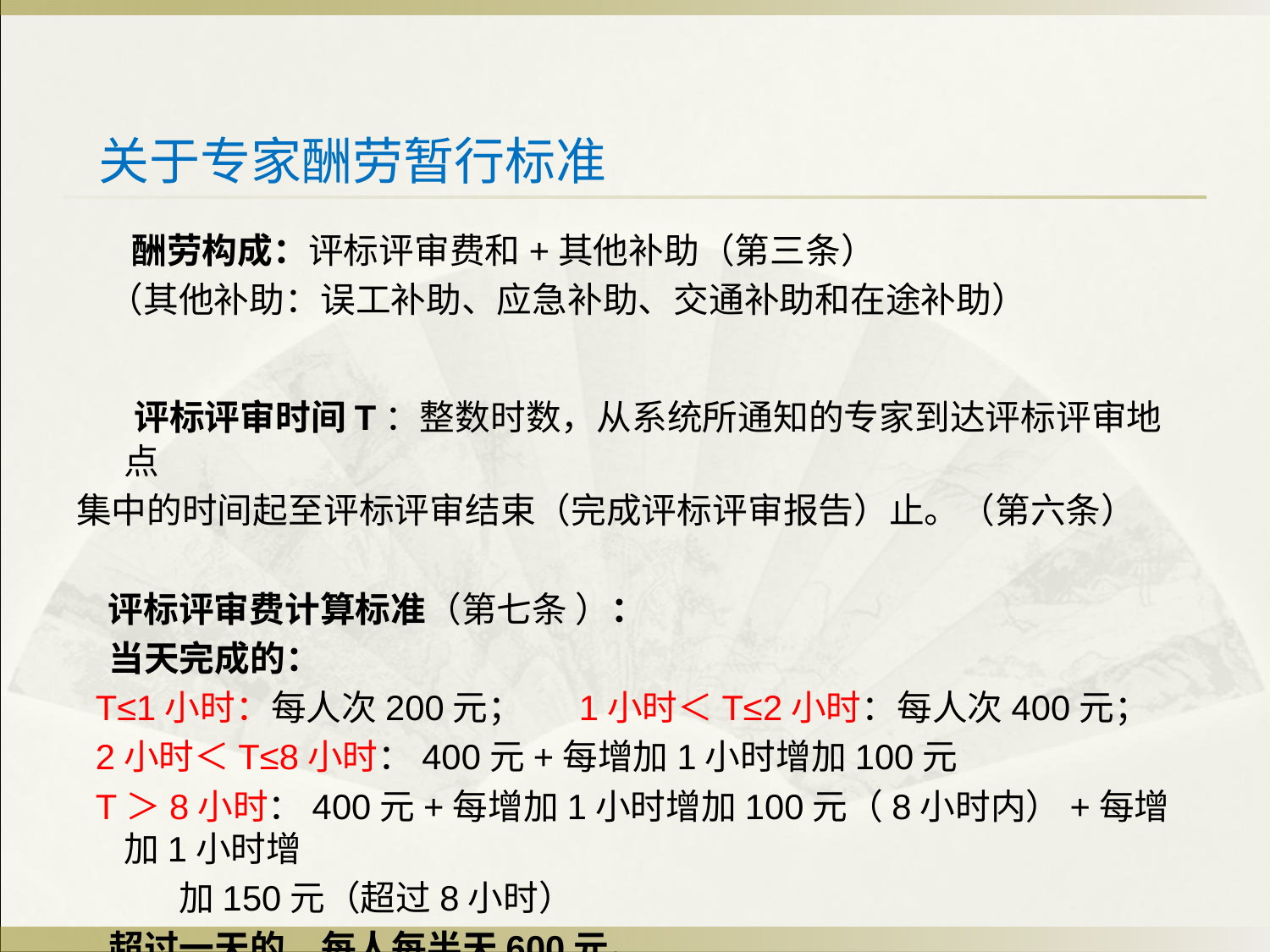

# 关于专家酬劳暂行标准
      酬劳构成：评标评审费和+其他补助（第三条）
   （其他补助：误工补助、应急补助、交通补助和在途补助）

     评标评审时间T：整数时数，从系统所通知的专家到达评标评审地点
集中的时间起至评标评审结束（完成评标评审报告）止。（第六条）

   评标评审费计算标准（第七条 ）：
   当天完成的：
  T≤1小时：每人次200元；      1小时＜T≤2小时：每人次400元；
  2小时＜T≤8小时：400元+每增加1小时增加100元
  T＞8小时：400元+每增加1小时增加100元（8小时内）+每增加1小时增
            加150元（超过8小时）
   超过一天的，每人每半天600元。